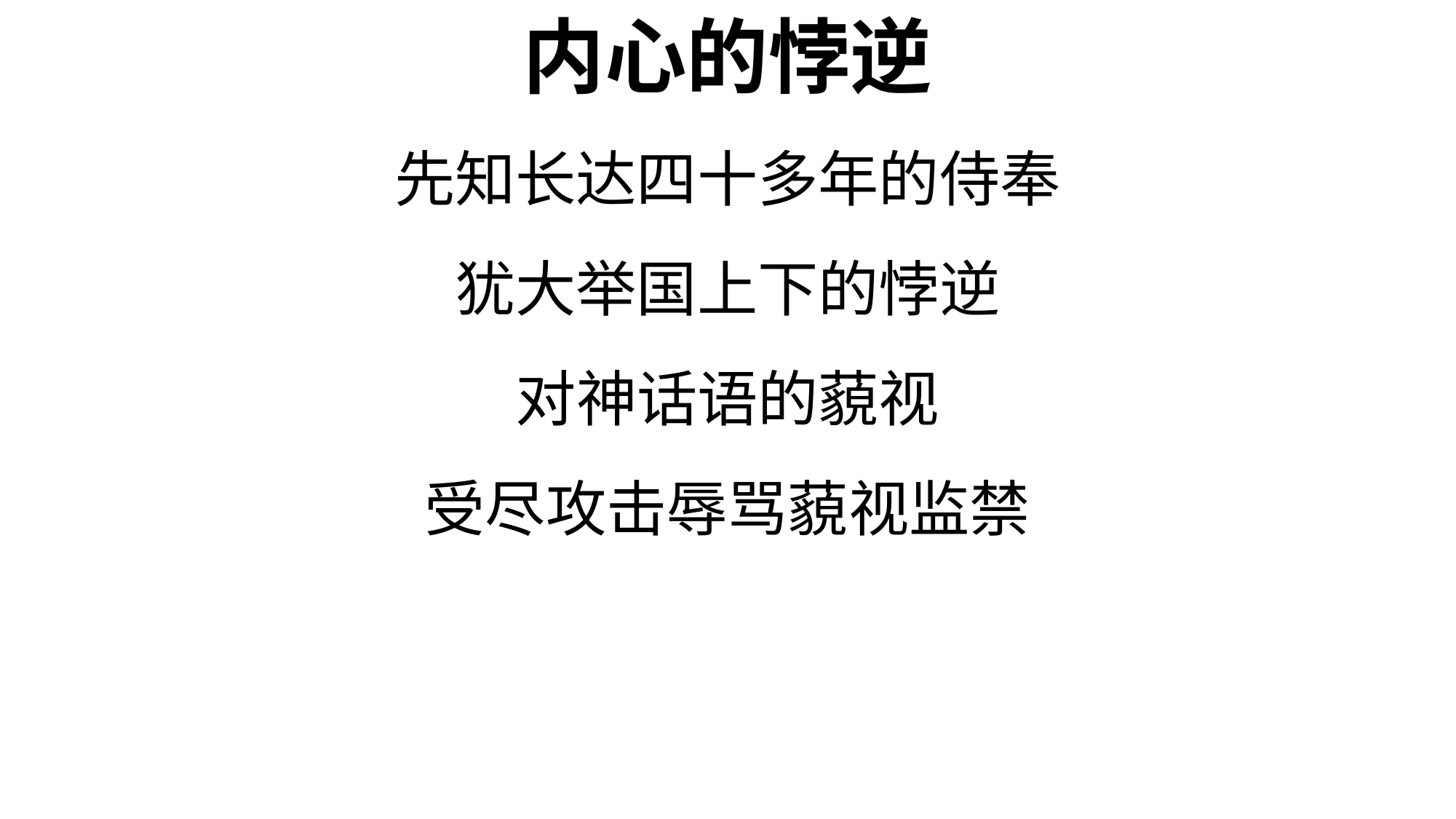

内心的悖逆
先知长达四十多年的侍奉
犹大举国上下的悖逆
对神话语的藐视
受尽攻击辱骂藐视监禁